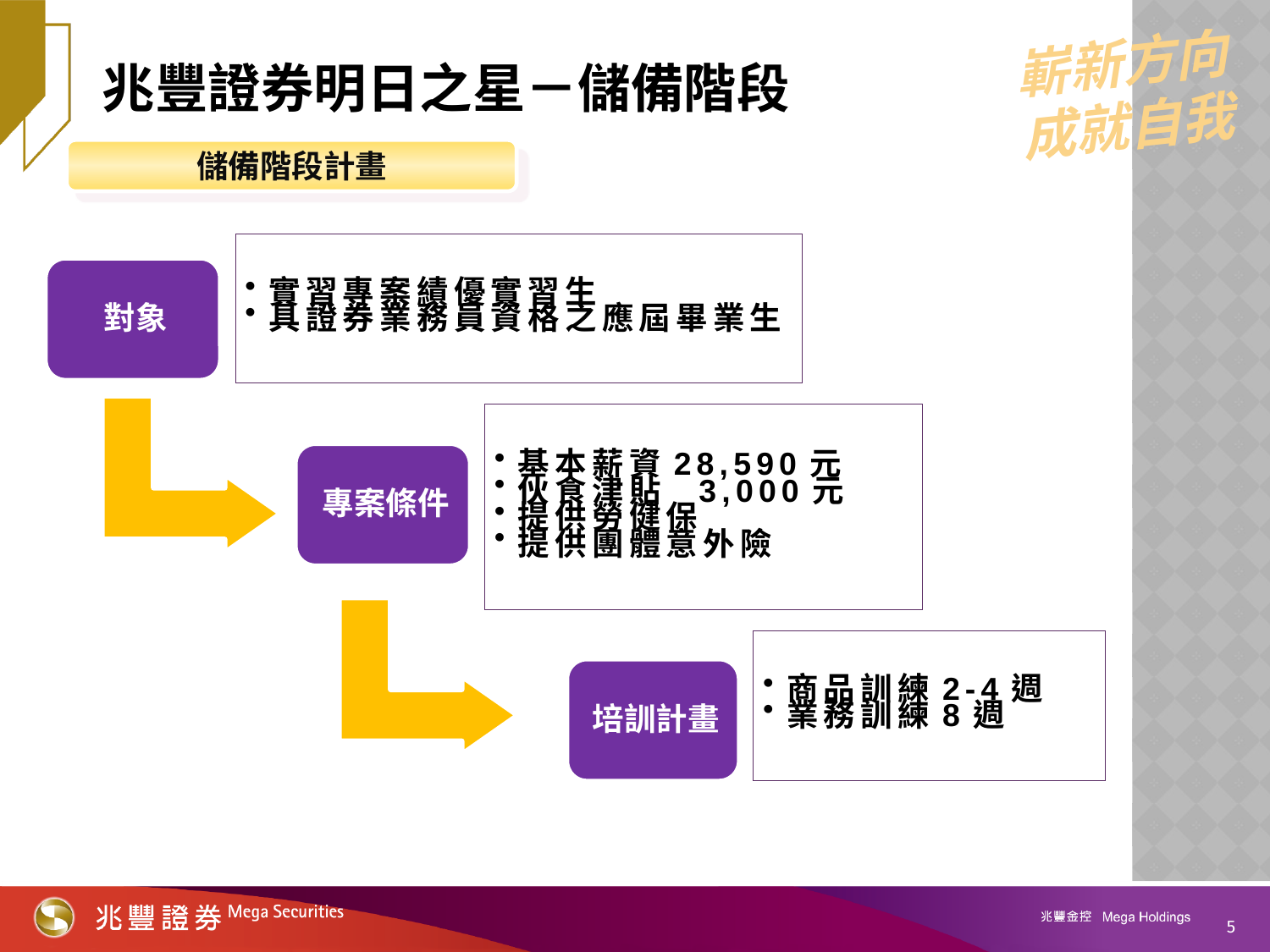

兆豐證券明日之星－儲備階段
儲備階段計畫
對象
實習專案績優實習生
具證券業務員資格之應屆畢業生
專案條件
基本薪資28,590元
伙食津貼  3,000元
提供勞健保
提供團體意外險
培訓計畫
商品訓練2-4週
業務訓練8週
5